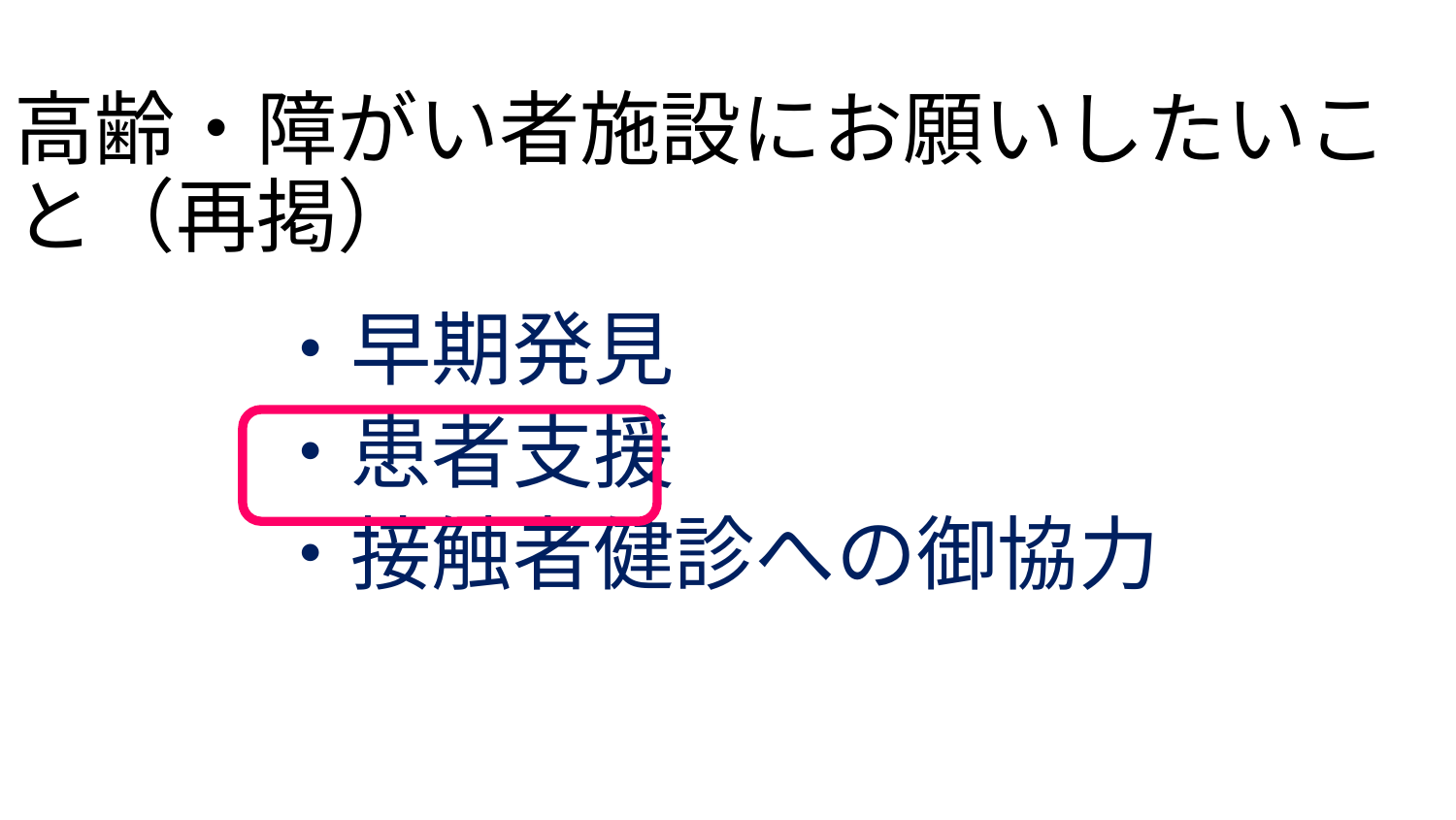

# 高齢・障がい者施設にお願いしたいこと（再掲）
 ・早期発見
 ・患者支援
 ・接触者健診への御協力